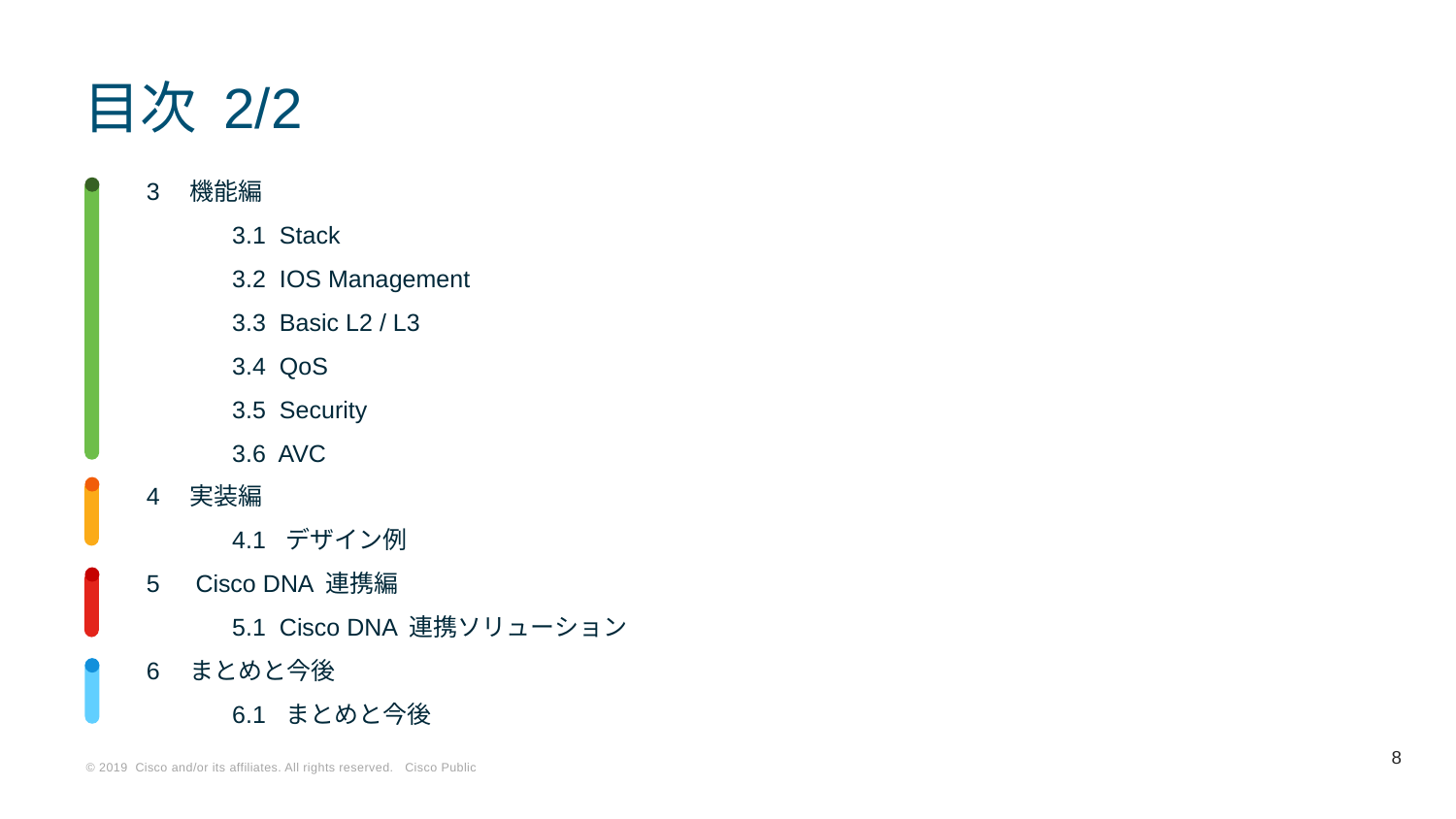

# 目次 2/2
3　機能編
	3.1  Stack
	3.2  IOS Management
	3.3  Basic L2 / L3
	3.4  QoS
	3.5  Security
	3.6  AVC
4　実装編
	4.1  デザイン例
5　Cisco DNA 連携編
	5.1  Cisco DNA 連携ソリューション
6　まとめと今後
	6.1  まとめと今後

8